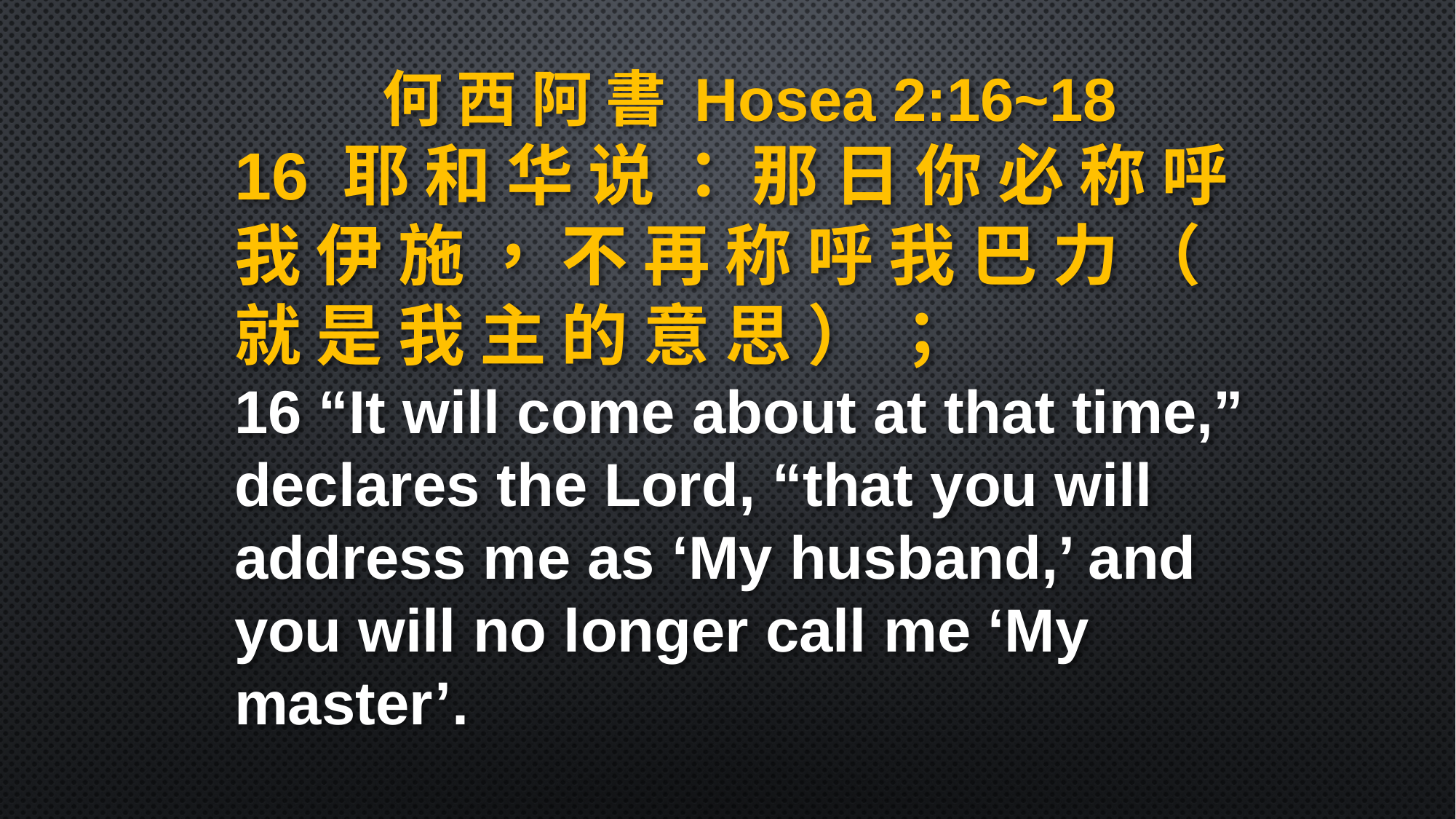

何 西 阿 書 Hosea 2:16~18
16 耶 和 华 说 ： 那 日 你 必 称 呼 我 伊 施 ， 不 再 称 呼 我 巴 力 （ 就 是 我 主 的 意 思 ） ；
16 “It will come about at that time,” declares the Lord, “that you will address me as ‘My husband,’ and you will no longer call me ‘My master’.